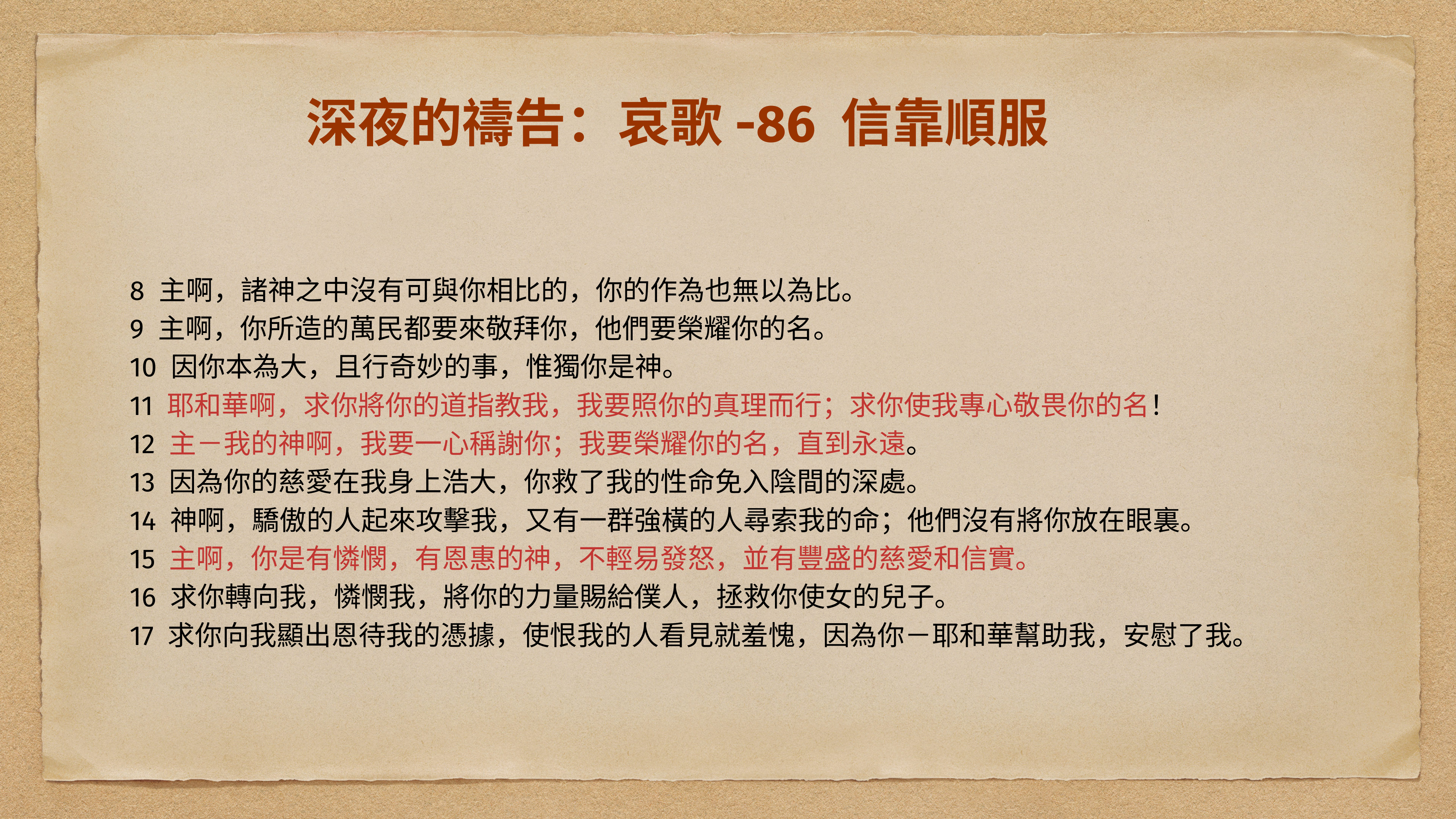

# 深夜的禱告：哀歌-86 信靠順服
8 主啊，諸神之中沒有可與你相比的，你的作為也無以為比。
9 主啊，你所造的萬民都要來敬拜你，他們要榮耀你的名。
10 因你本為大，且行奇妙的事，惟獨你是神。
11 耶和華啊，求你將你的道指教我，我要照你的真理而行；求你使我專心敬畏你的名！
12 主－我的神啊，我要一心稱謝你；我要榮耀你的名，直到永遠。
13 因為你的慈愛在我身上浩大，你救了我的性命免入陰間的深處。
14 神啊，驕傲的人起來攻擊我，又有一群強橫的人尋索我的命；他們沒有將你放在眼裏。
15 主啊，你是有憐憫，有恩惠的神，不輕易發怒，並有豐盛的慈愛和信實。
16 求你轉向我，憐憫我，將你的力量賜給僕人，拯救你使女的兒子。
17 求你向我顯出恩待我的憑據，使恨我的人看見就羞愧，因為你－耶和華幫助我，安慰了我。